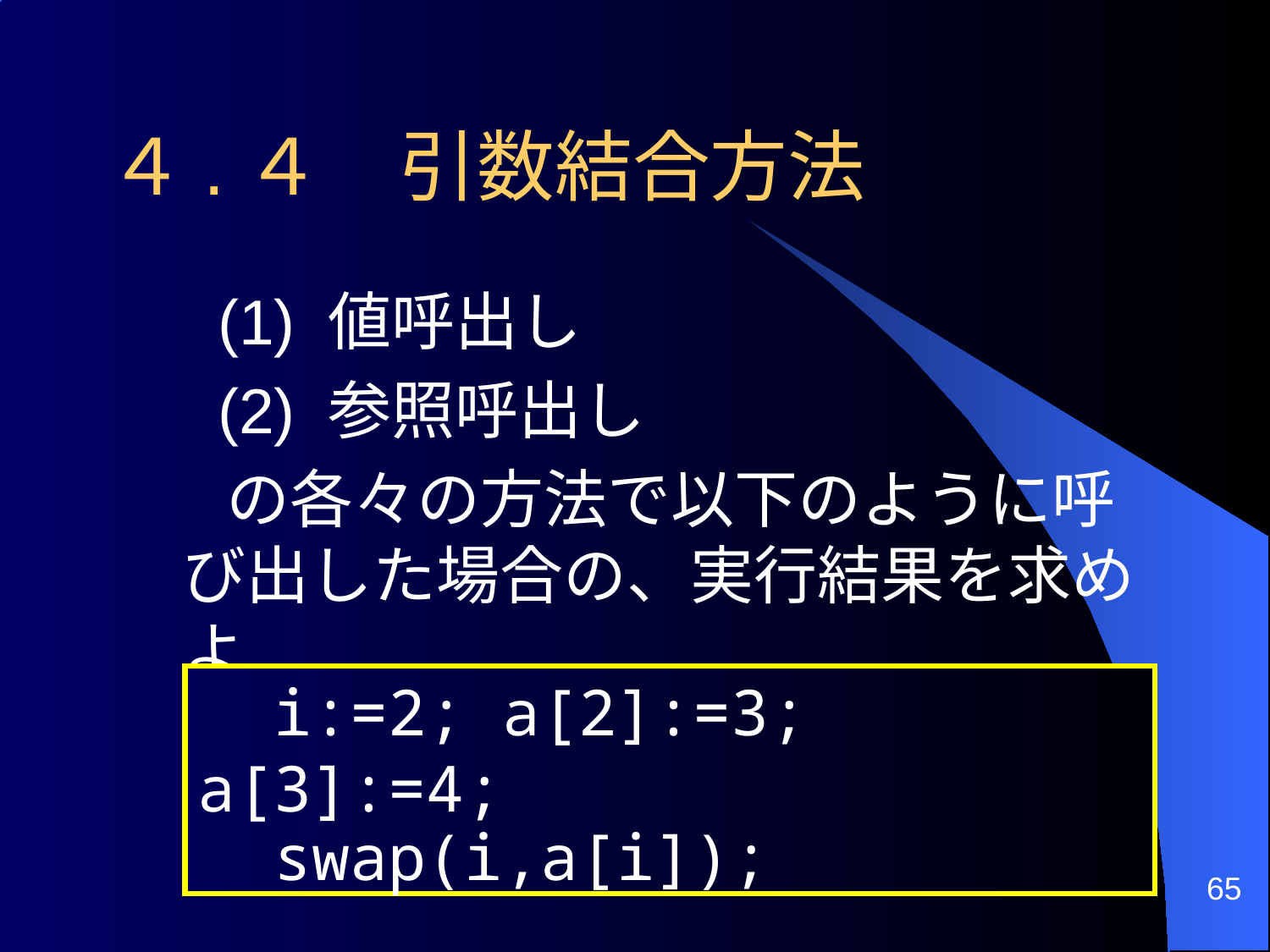

４.４　引数結合方法
  (1) 値呼出し
  (2) 参照呼出し
  の各々の方法で以下のように呼び出した場合の、実行結果を求めよ
  i:=2; a[2]:=3; a[3]:=4;
  swap(i,a[i]);
65